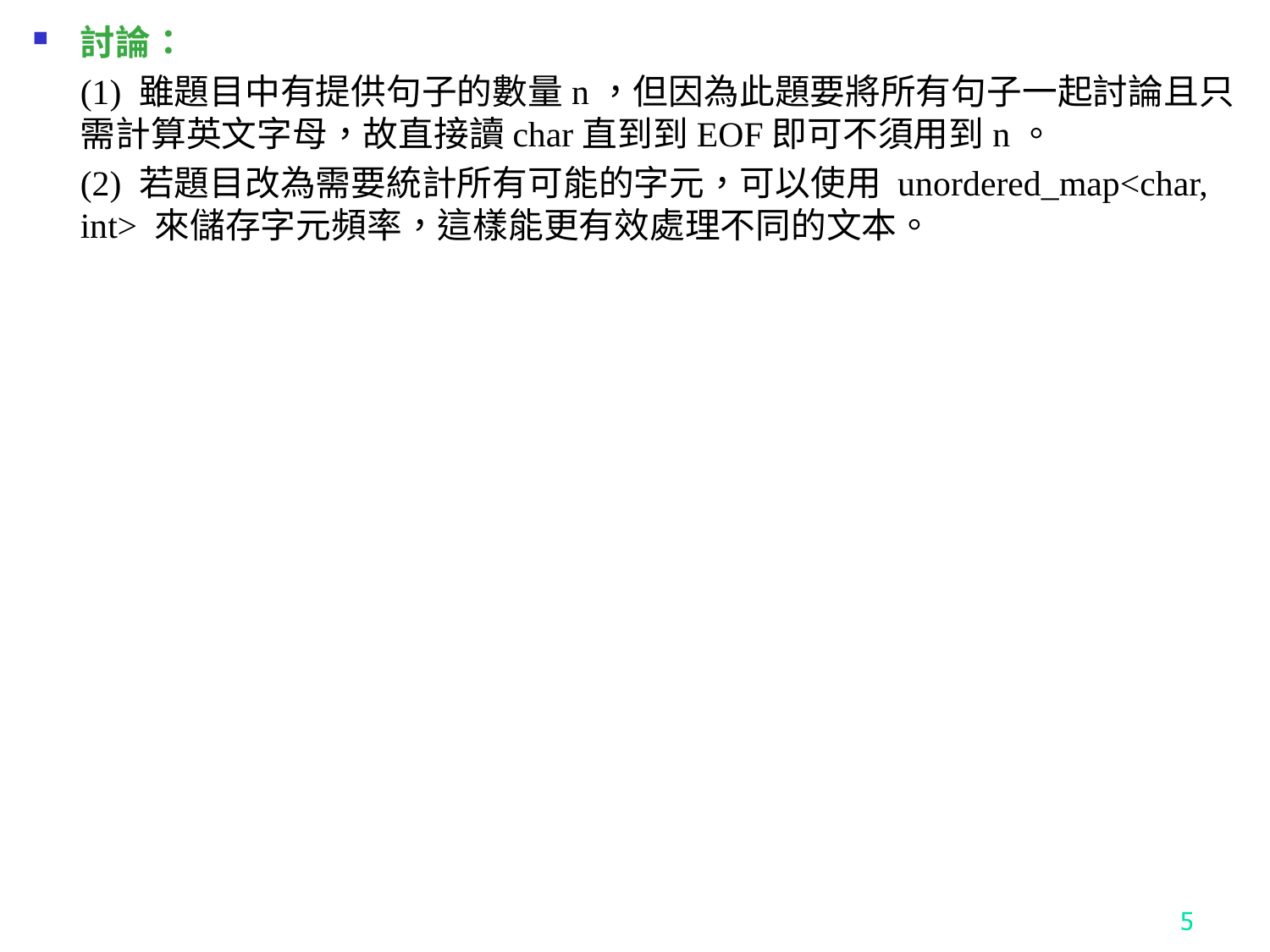

討論：
	(1) 雖題目中有提供句子的數量n，但因為此題要將所有句子一起討論且只需計算英文字母，故直接讀char直到到EOF即可不須用到n。
	(2) 若題目改為需要統計所有可能的字元，可以使用 unordered_map<char, int> 來儲存字元頻率，這樣能更有效處理不同的文本。
5